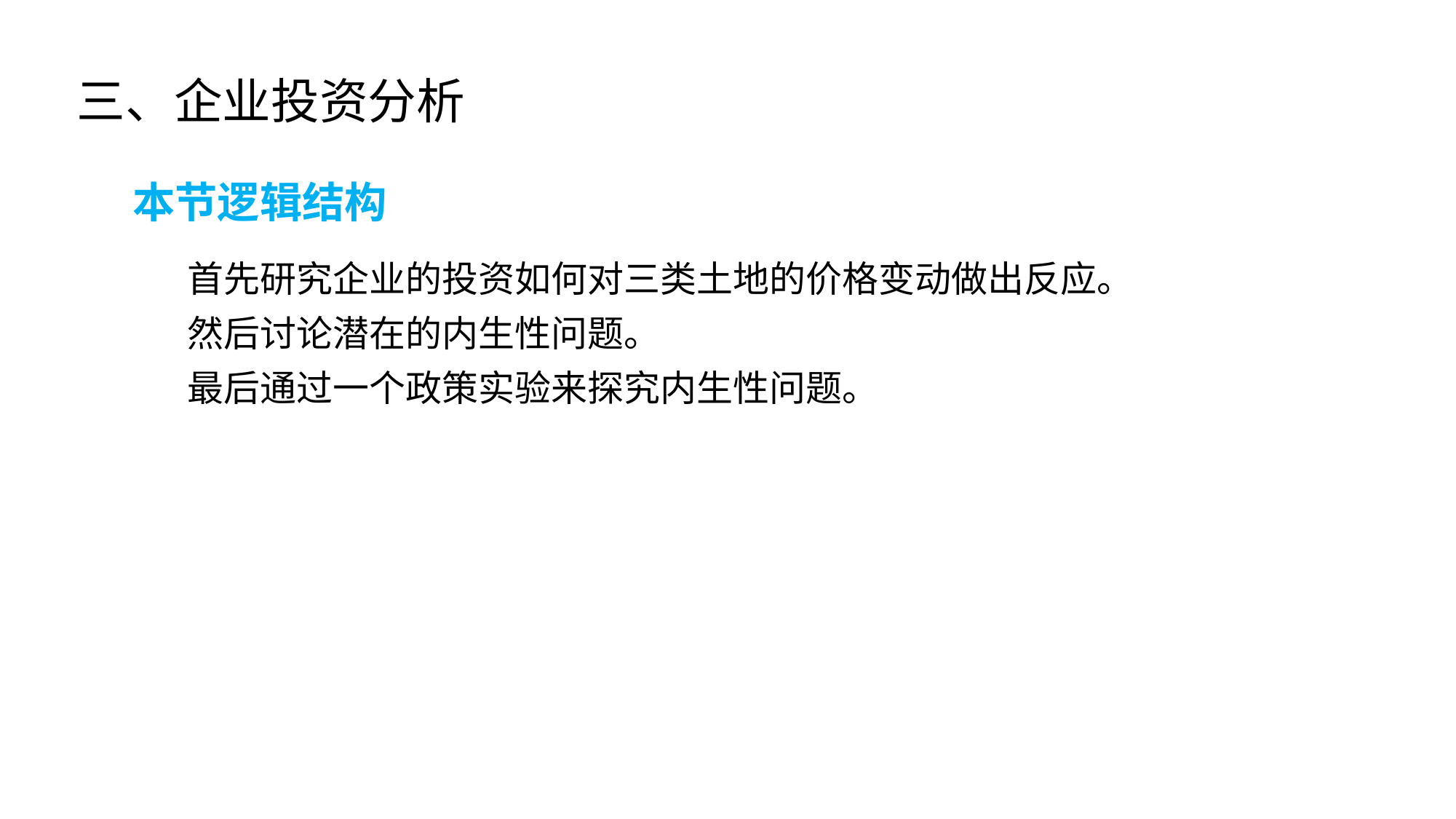

三、企业投资分析
本节逻辑结构

首先研究企业的投资如何对三类土地的价格变动做出反应。
然后讨论潜在的内生性问题。
最后通过一个政策实验来探究内生性问题。